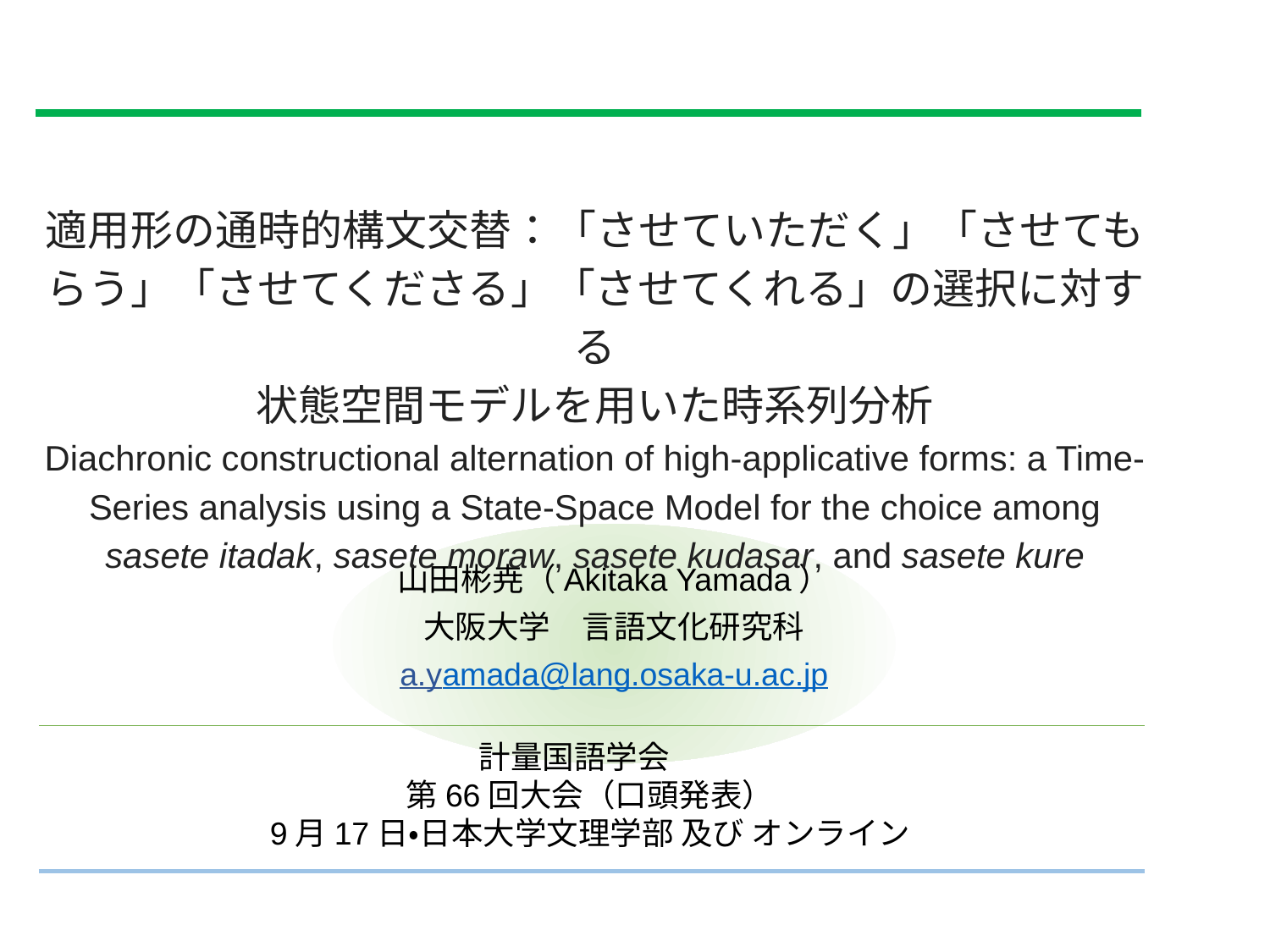

適用形の通時的構文交替：「させていただく」「させてもらう」「させてくださる」「させてくれる」の選択に対する
状態空間モデルを用いた時系列分析
Diachronic constructional alternation of high-applicative forms: a Time-Series analysis using a State-Space Model for the choice among sasete itadak, sasete moraw, sasete kudasar, and sasete kure

山田彬尭（Akitaka Yamada）
大阪大学　言語文化研究科
a.yamada@lang.osaka-u.ac.jp

計量国語学会
第66回大会（口頭発表）
9月17日・日本大学文理学部 及び オンライン